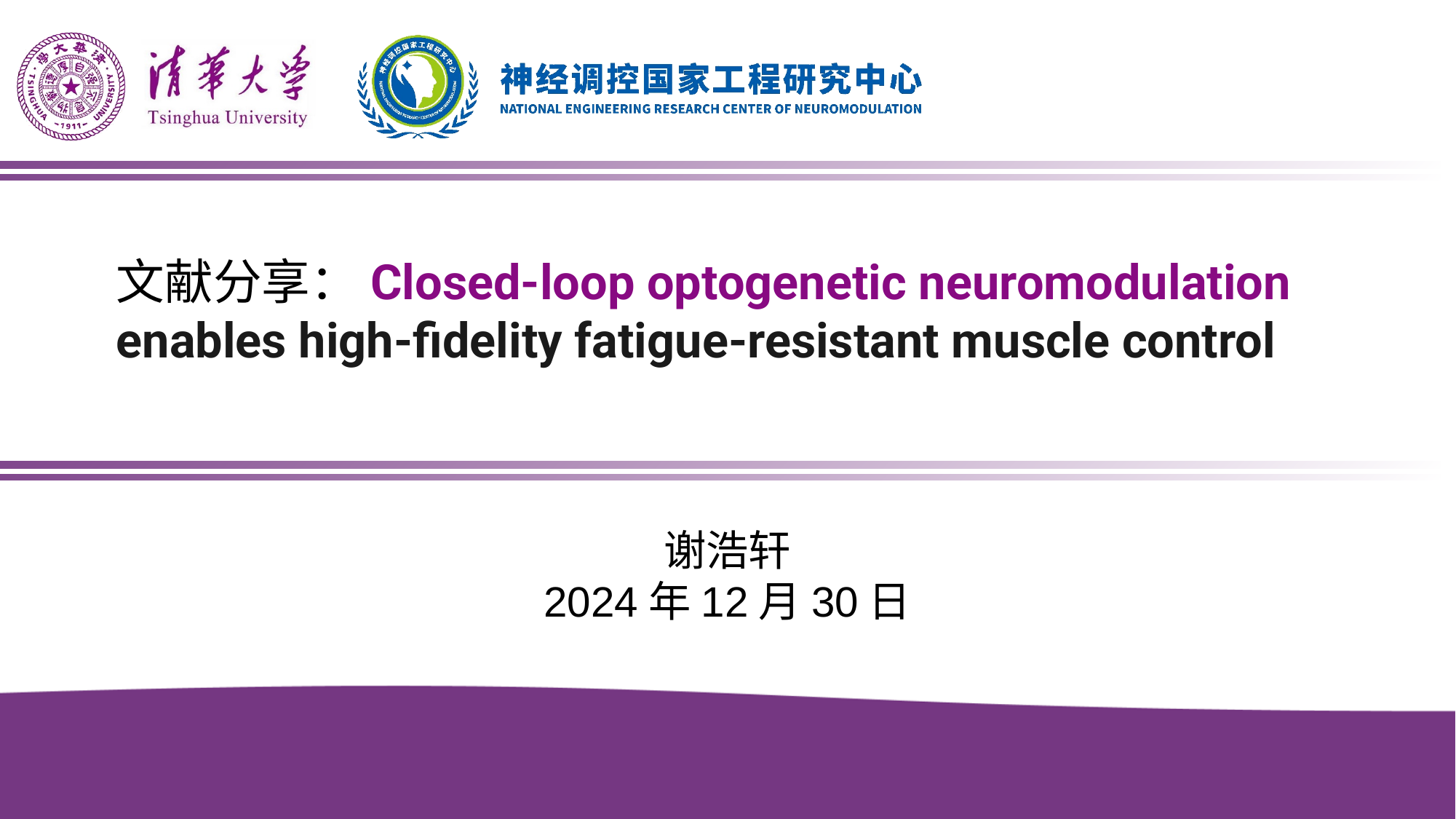

文献分享：Closed-loop optogenetic neuromodulation enables high-fidelity fatigue-resistant muscle control
谢浩轩
2024年12月30日